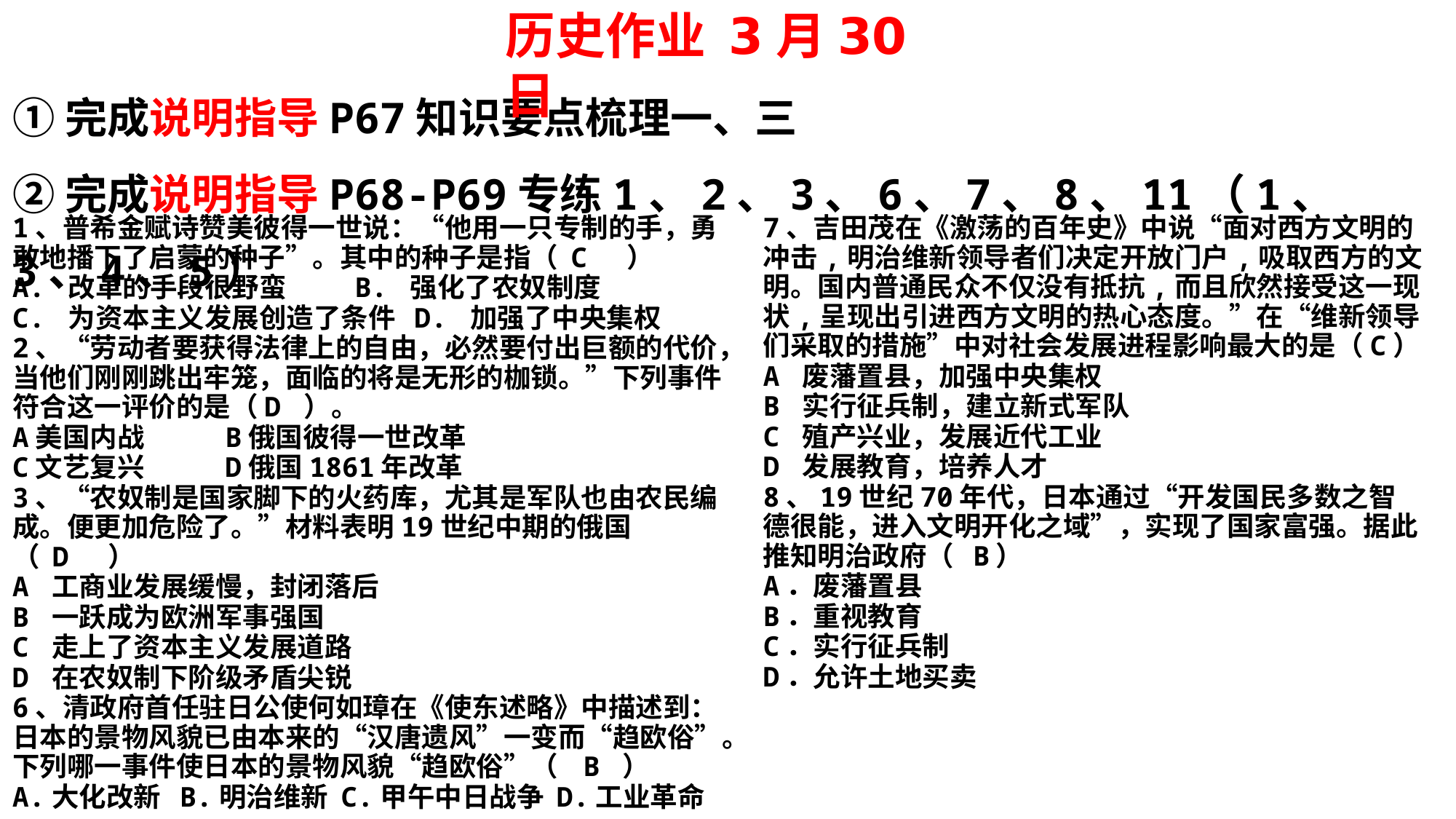

历史作业 3月30日
①完成说明指导P67知识要点梳理一、三
②完成说明指导P68-P69专练1、2、3、6、7、8、11（1、3、4、5）
1、普希金赋诗赞美彼得一世说：“他用一只专制的手，勇敢地播下了启蒙的种子”。其中的种子是指（ C  ）
A. 改革的手段很野蛮          B. 强化了农奴制度
C. 为资本主义发展创造了条件  D. 加强了中央集权
2、“劳动者要获得法律上的自由，必然要付出巨额的代价，当他们刚刚跳出牢笼，面临的将是无形的枷锁。”下列事件符合这一评价的是（D ）。
A美国内战            B俄国彼得一世改革
C文艺复兴            D俄国1861年改革
3、“农奴制是国家脚下的火药库，尤其是军队也由农民编成。便更加危险了。”材料表明19世纪中期的俄国（ D  ）
A 工商业发展缓慢，封闭落后
B 一跃成为欧洲军事强国
C 走上了资本主义发展道路
D 在农奴制下阶级矛盾尖锐
6、清政府首任驻日公使何如璋在《使东述略》中描述到：日本的景物风貌已由本来的“汉唐遗风”一变而“趋欧俗”。下列哪一事件使日本的景物风貌“趋欧俗”（   B ）
A.大化改新  B.明治维新 C.甲午中日战争 D.工业革命
7、吉田茂在《激荡的百年史》中说“面对西方文明的冲击,明治维新领导者们决定开放门户,吸取西方的文明。国内普通民众不仅没有抵抗,而且欣然接受这一现状,呈现出引进西方文明的热心态度。”在“维新领导们采取的措施”中对社会发展进程影响最大的是（C）
A 废藩置县，加强中央集权
B 实行征兵制，建立新式军队
C 殖产兴业，发展近代工业
D 发展教育，培养人才
8、19世纪70年代，日本通过“开发国民多数之智德很能，进入文明开化之域”，实现了国家富强。据此推知明治政府（  B）
A．废藩置县
B．重视教育
C．实行征兵制
D．允许土地买卖